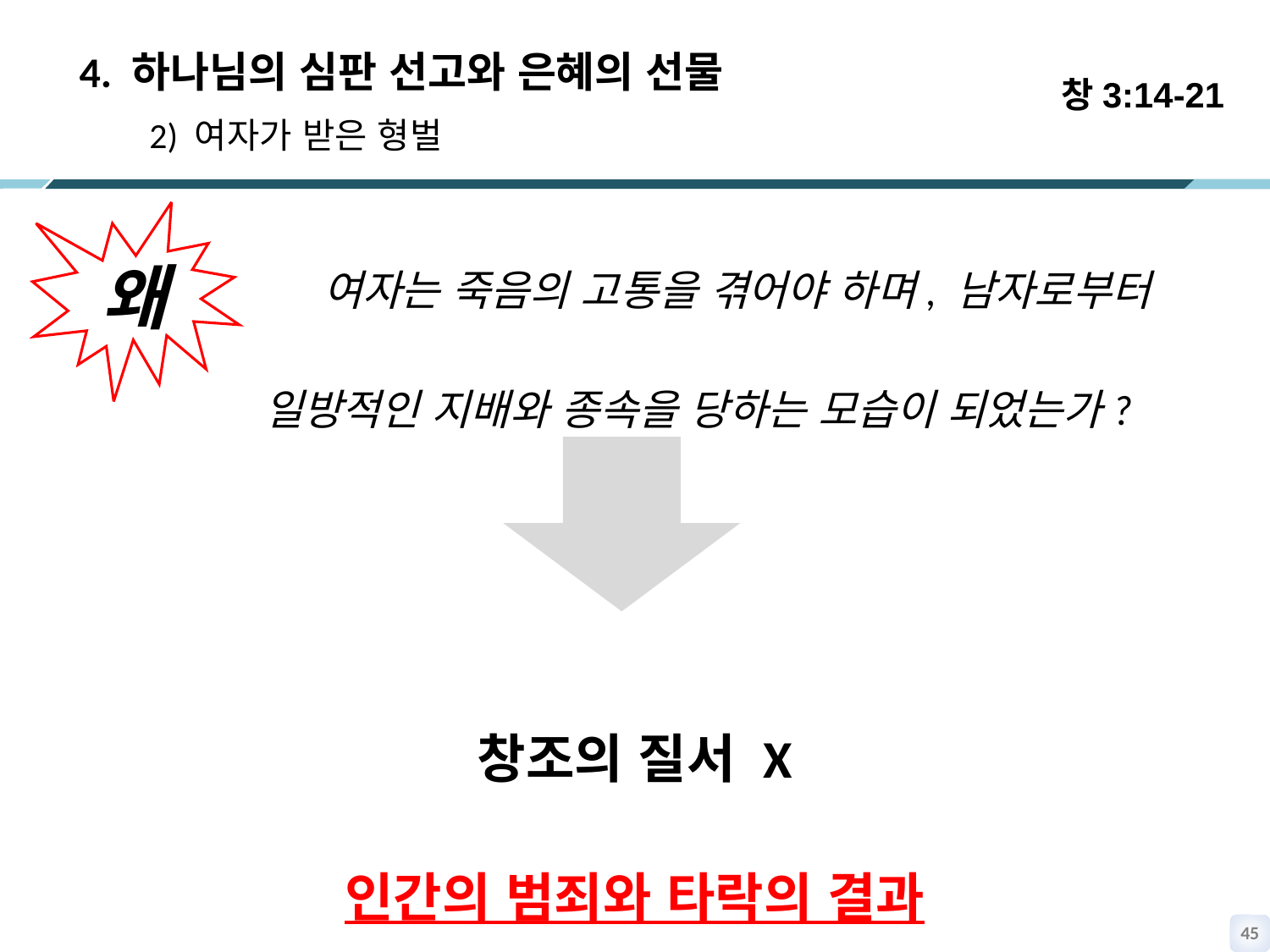

창3:14-21

       4. 하나님의 심판 선고와 은혜의 선물
                 2) 여자가 받은 형벌

                  여자는 죽음의 고통을 겪어야 하며, 남자로부터
             일방적인 지배와 종속을 당하는 모습이 되었는가?

창조의 질서 X

인간의 범죄와 타락의 결과

왜

45